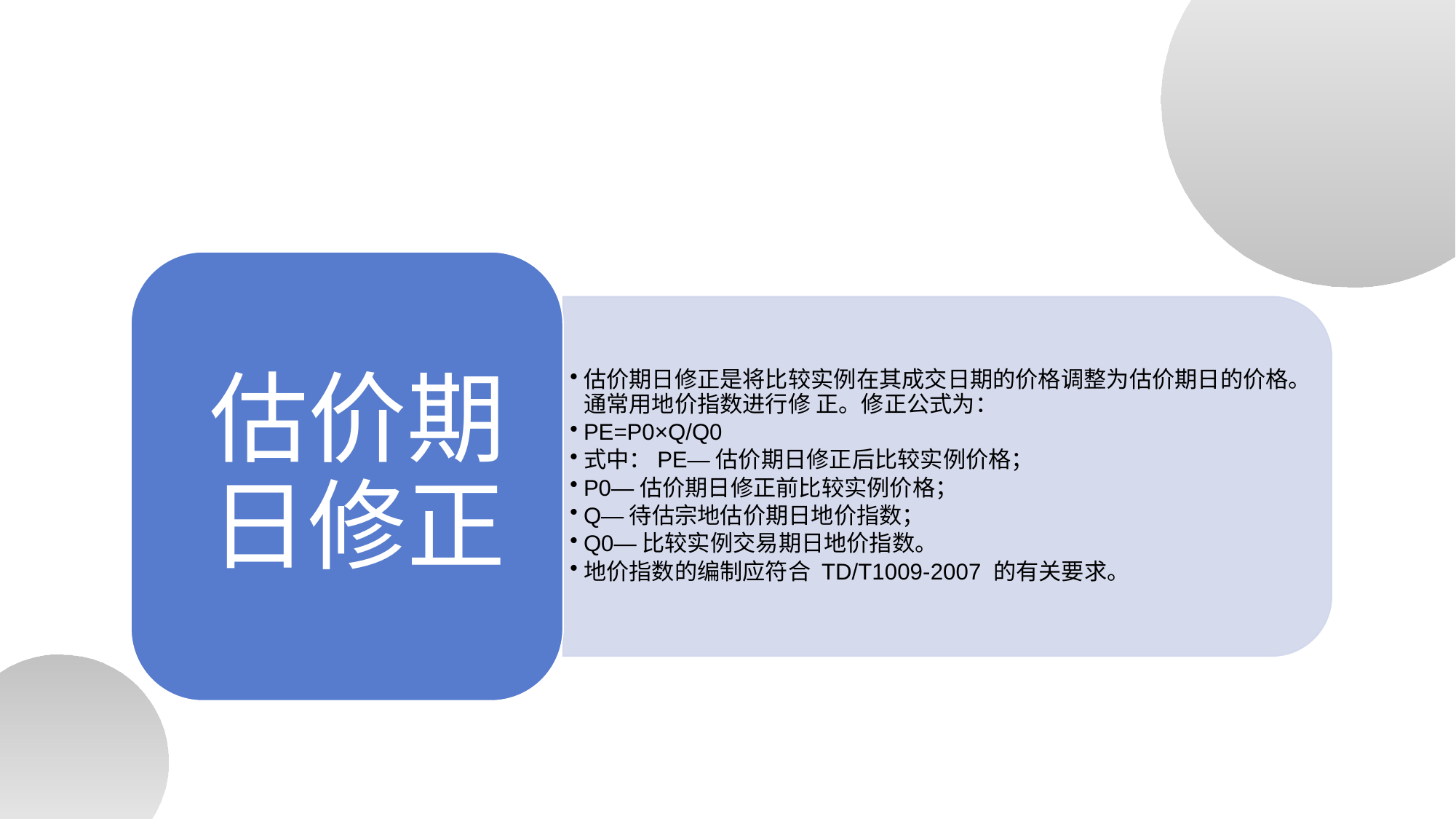

估价期日修正是将比较实例在其成交日期的价格调整为估价期日的价格。通常用地价指数进行修 正。修正公式为：
PE=P0×Q/Q0
式中：PE—估价期日修正后比较实例价格；
P0—估价期日修正前比较实例价格；
Q—待估宗地估价期日地价指数；
Q0—比较实例交易期日地价指数。
地价指数的编制应符合 TD/T1009-2007 的有关要求。
估价期日修正